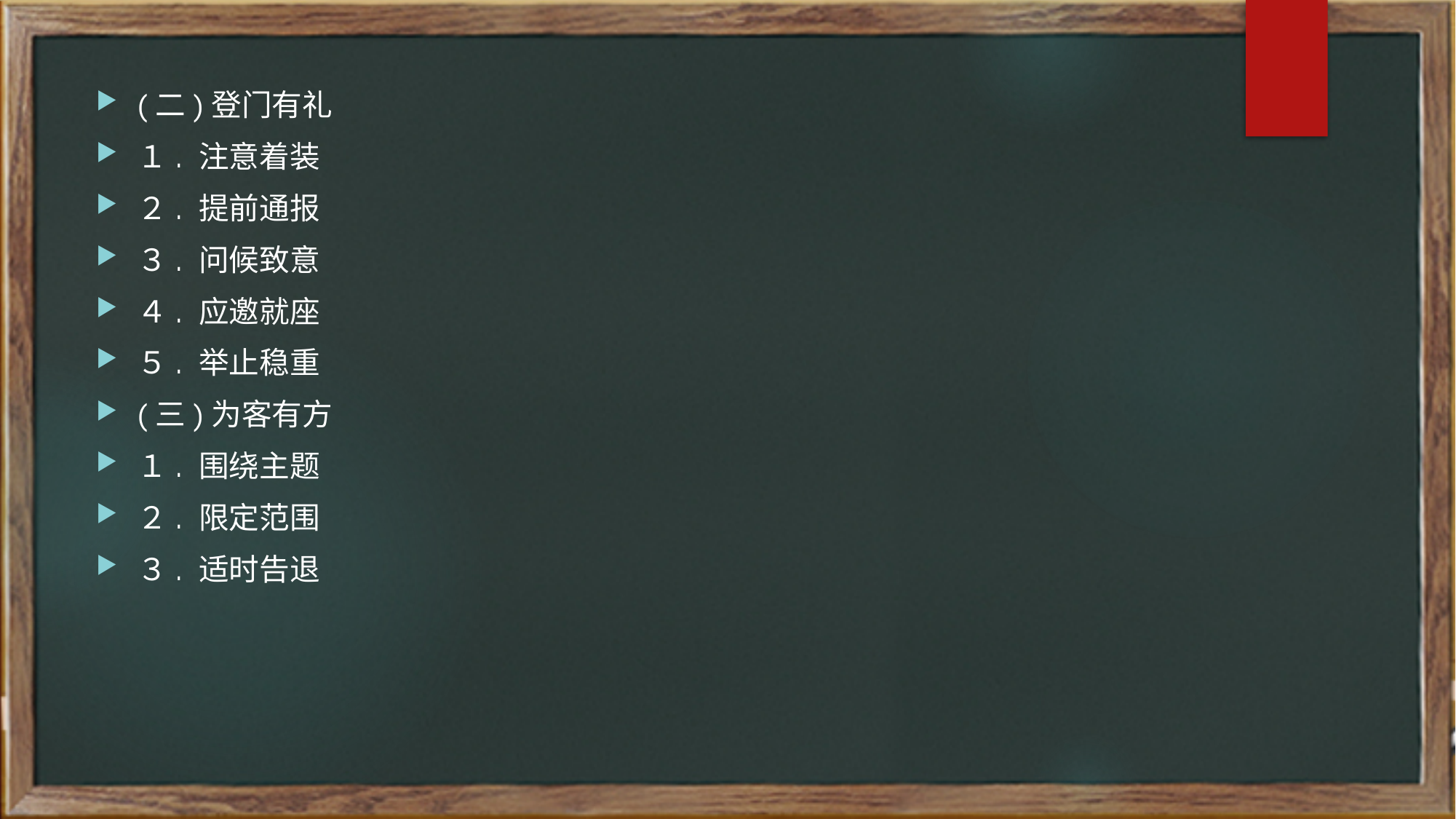

(二)登门有礼
１. 注意着装
２. 提前通报
３. 问候致意
４. 应邀就座
５. 举止稳重
(三)为客有方
１. 围绕主题
２. 限定范围
３. 适时告退